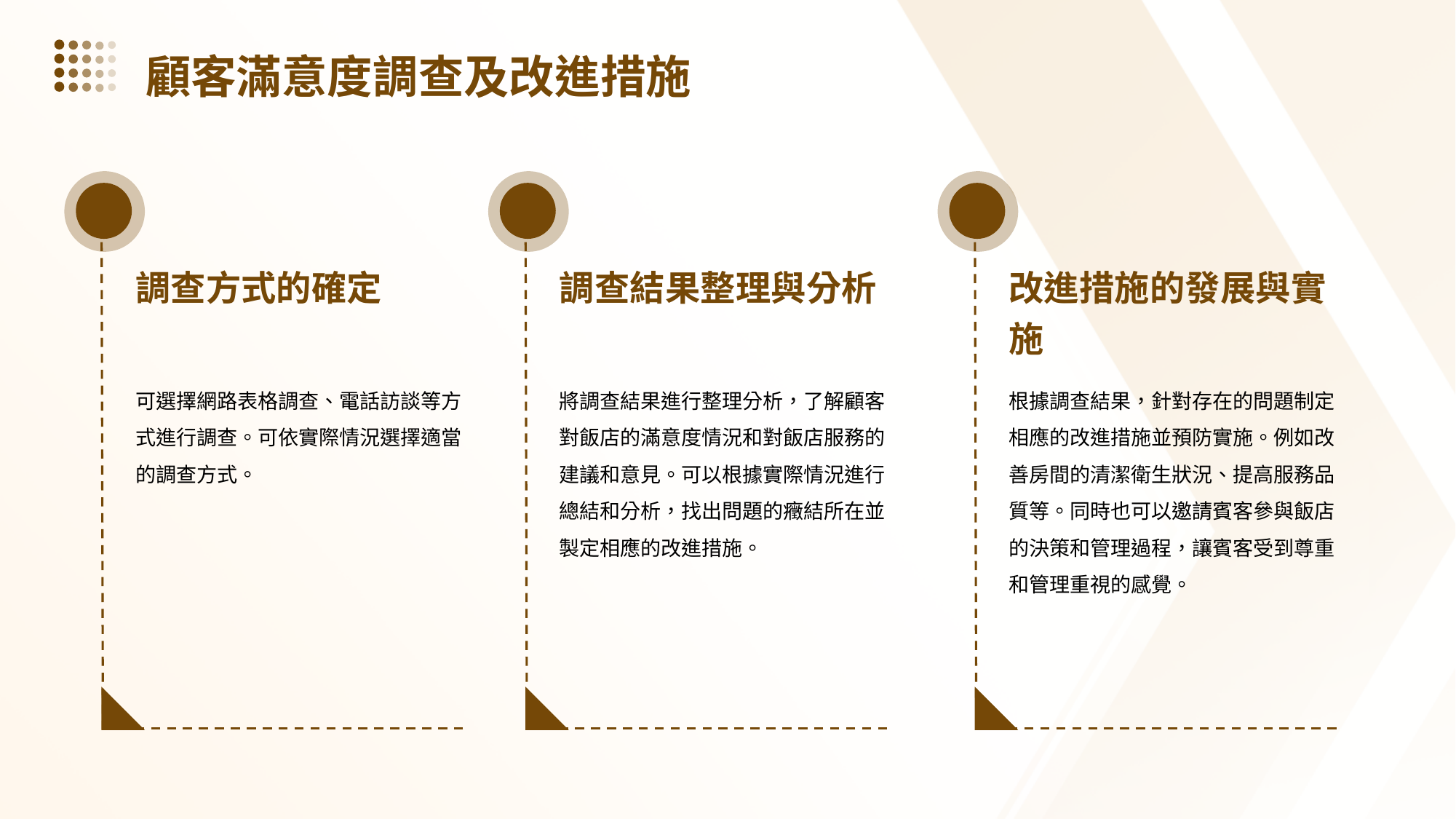

顧客滿意度調查及改進措施

調查方式的確定
調查結果整理與分析
改進措施的發展與實施
可選擇網路表格調查、電話訪談等方式進行調查。可依實際情況選擇適當的調查方式。
將調查結果進行整理分析，了解顧客對飯店的滿意度情況和對飯店服務的建議和意見。可以根據實際情況進行總結和分析，找出問題的癥結所在並製定相應的改進措施。
根據調查結果，針對存在的問題制定相應的改進措施並預防實施。例如改善房間的清潔衛生狀況、提高服務品質等。同時也可以邀請賓客參與飯店的決策和管理過程，讓賓客受到尊重和管理重視的感覺。